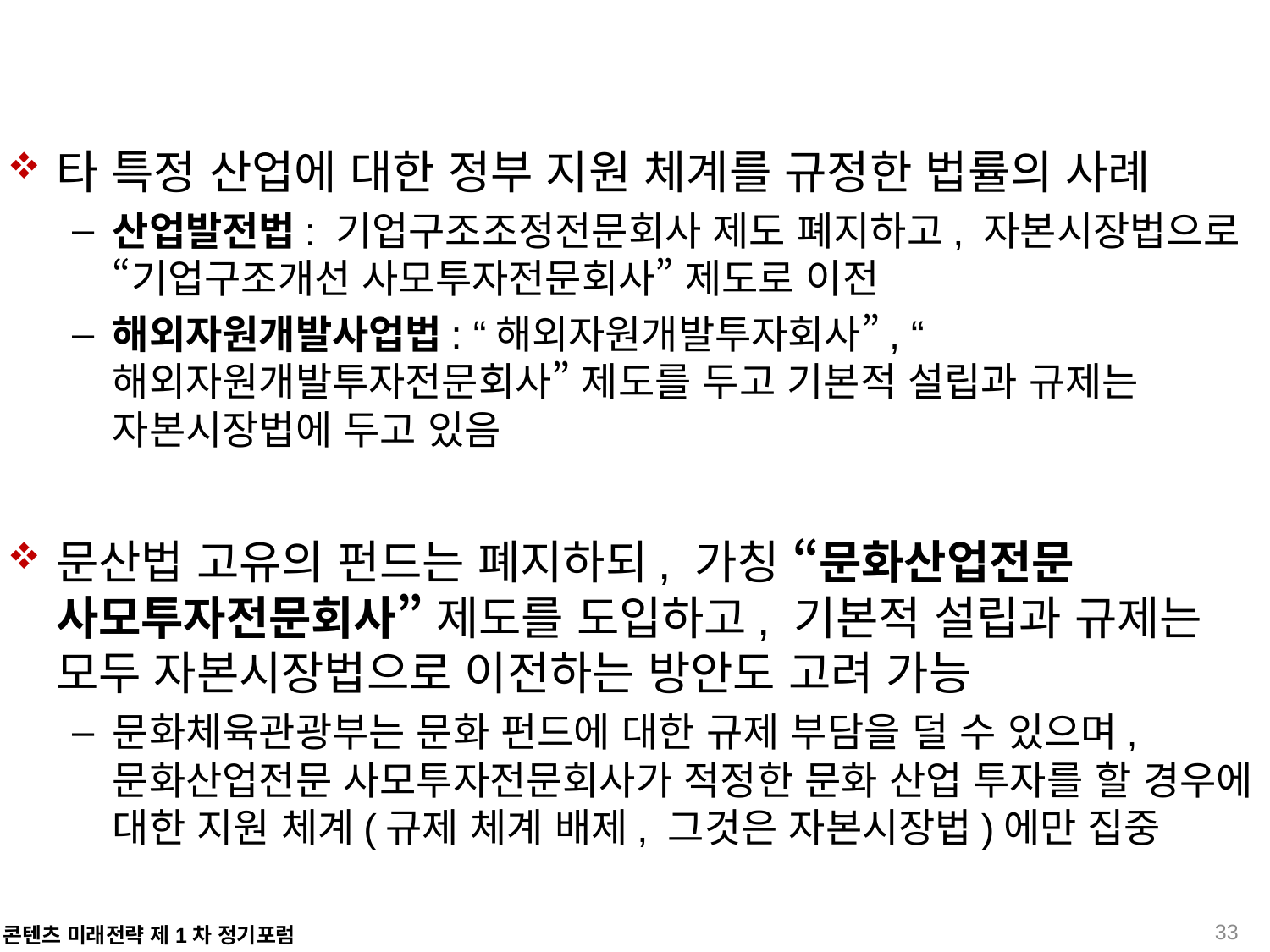

타 특정 산업에 대한 정부 지원 체계를 규정한 법률의 사례
산업발전법: 기업구조조정전문회사 제도 폐지하고, 자본시장법으로 “기업구조개선 사모투자전문회사” 제도로 이전
해외자원개발사업법: “해외자원개발투자회사”, “해외자원개발투자전문회사” 제도를 두고 기본적 설립과 규제는 자본시장법에 두고 있음

문산법 고유의 펀드는 폐지하되, 가칭 “문화산업전문 사모투자전문회사” 제도를 도입하고, 기본적 설립과 규제는 모두 자본시장법으로 이전하는 방안도 고려 가능
문화체육관광부는 문화 펀드에 대한 규제 부담을 덜 수 있으며, 문화산업전문 사모투자전문회사가 적정한 문화 산업 투자를 할 경우에 대한 지원 체계(규제 체계 배제, 그것은 자본시장법)에만 집중

33